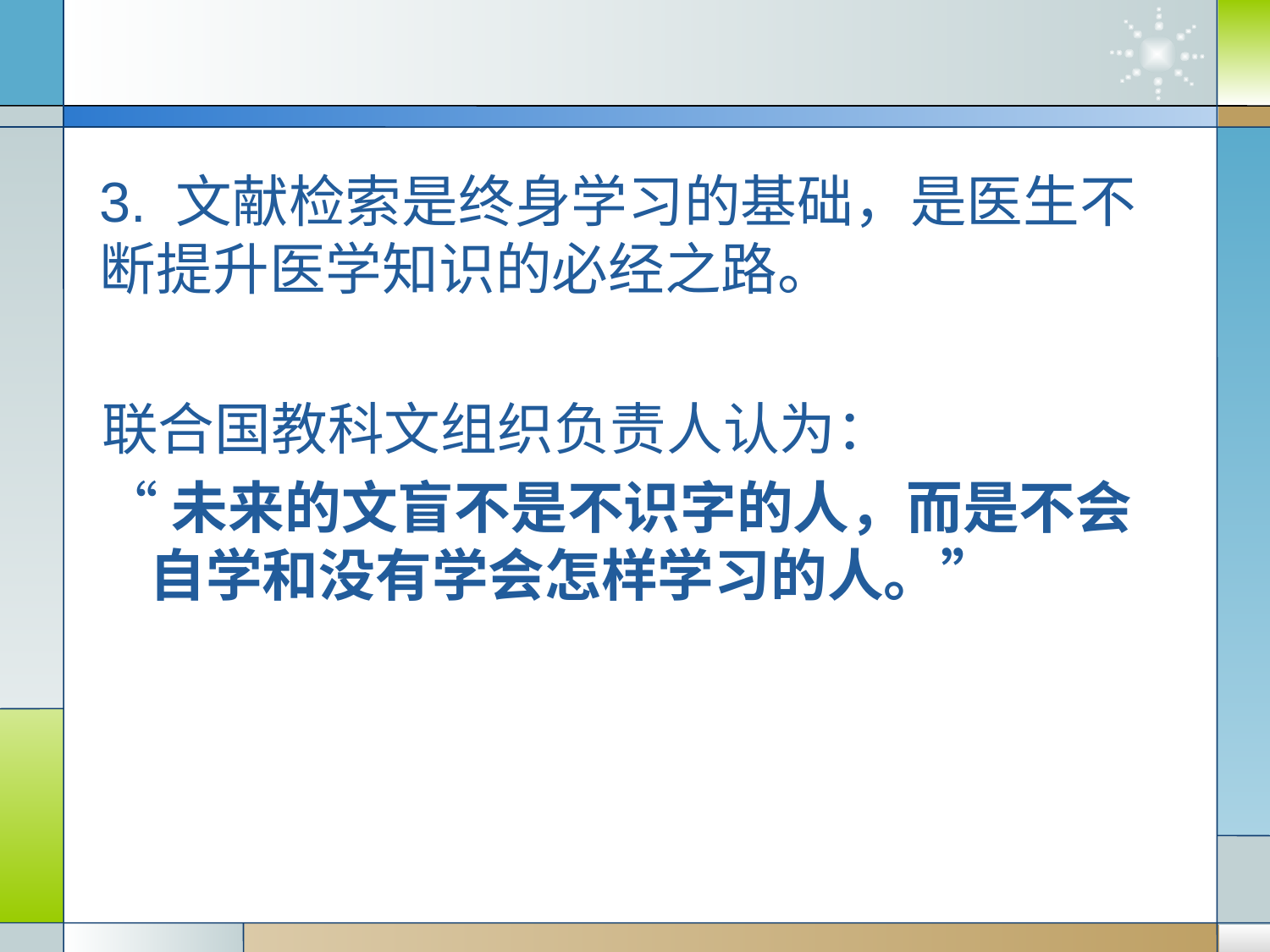

3. 文献检索是终身学习的基础，是医生不断提升医学知识的必经之路。
联合国教科文组织负责人认为：
“未来的文盲不是不识字的人，而是不会自学和没有学会怎样学习的人。”